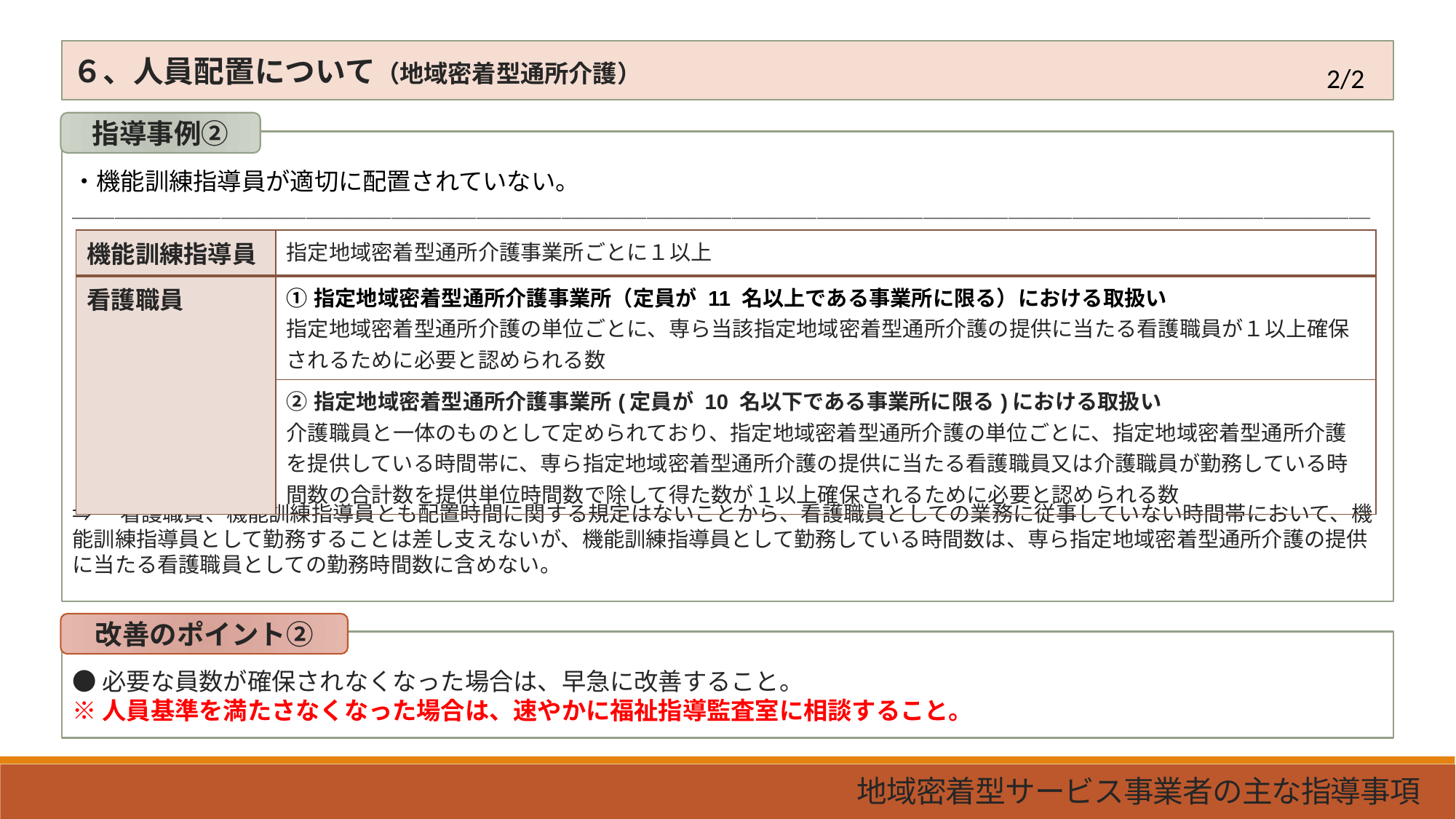

６、人員配置について（地域密着型通所介護）
2/2
指導事例②

・機能訓練指導員が適切に配置されていない。
＿＿＿＿＿＿＿＿＿＿＿＿＿＿＿＿＿＿＿＿＿＿＿＿＿＿＿＿＿＿＿＿＿＿＿＿＿＿＿＿＿＿＿＿＿＿＿＿＿＿＿＿＿＿＿＿＿＿＿＿＿

⇒　看護職員、機能訓練指導員とも配置時間に関する規定はないことから、看護職員としての業務に従事していない時間帯において、機能訓練指導員として勤務することは差し支えないが、機能訓練指導員として勤務している時間数は、専ら指定地域密着型通所介護の提供に当たる看護職員としての勤務時間数に含めない。
| 機能訓練指導員 | 指定地域密着型通所介護事業所ごとに１以上 |
| --- | --- |
| 看護職員 | ①指定地域密着型通所介護事業所（定員が 11 名以上である事業所に限る）における取扱い 指定地域密着型通所介護の単位ごとに、専ら当該指定地域密着型通所介護の提供に当たる看護職員が１以上確保されるために必要と認められる数 |
|  | ②指定地域密着型通所介護事業所(定員が 10 名以下である事業所に限る)における取扱い 介護職員と一体のものとして定められており、指定地域密着型通所介護の単位ごとに、指定地域密着型通所介護を提供している時間帯に、専ら指定地域密着型通所介護の提供に当たる看護職員又は介護職員が勤務している時間数の合計数を提供単位時間数で除して得た数が１以上確保されるために必要と認められる数 |
改善のポイント②

●必要な員数が確保されなくなった場合は、早急に改善すること。
※人員基準を満たさなくなった場合は、速やかに福祉指導監査室に相談すること。

地域密着型サービス事業者の主な指導事項